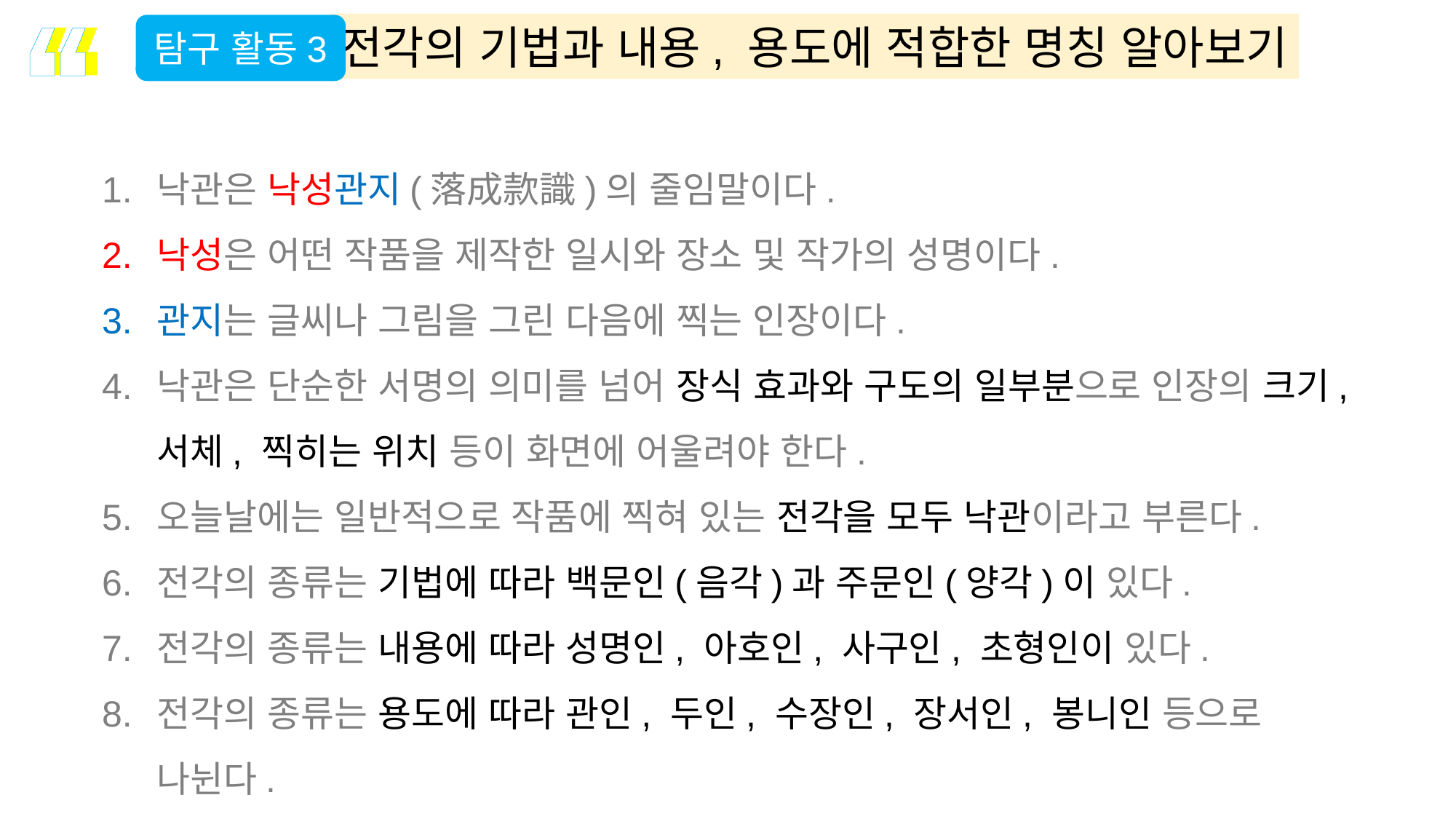

“
“
전각의 기법과 내용, 용도에 적합한 명칭 알아보기
탐구 활동3
낙관은 낙성관지(落成款識)의 줄임말이다.
낙성은 어떤 작품을 제작한 일시와 장소 및 작가의 성명이다.
관지는 글씨나 그림을 그린 다음에 찍는 인장이다.
낙관은 단순한 서명의 의미를 넘어 장식 효과와 구도의 일부분으로 인장의 크기, 서체, 찍히는 위치 등이 화면에 어울려야 한다.
오늘날에는 일반적으로 작품에 찍혀 있는 전각을 모두 낙관이라고 부른다.
전각의 종류는 기법에 따라 백문인(음각)과 주문인(양각)이 있다.
전각의 종류는 내용에 따라 성명인, 아호인, 사구인, 초형인이 있다.
전각의 종류는 용도에 따라 관인, 두인, 수장인, 장서인, 봉니인 등으로 나뉜다.